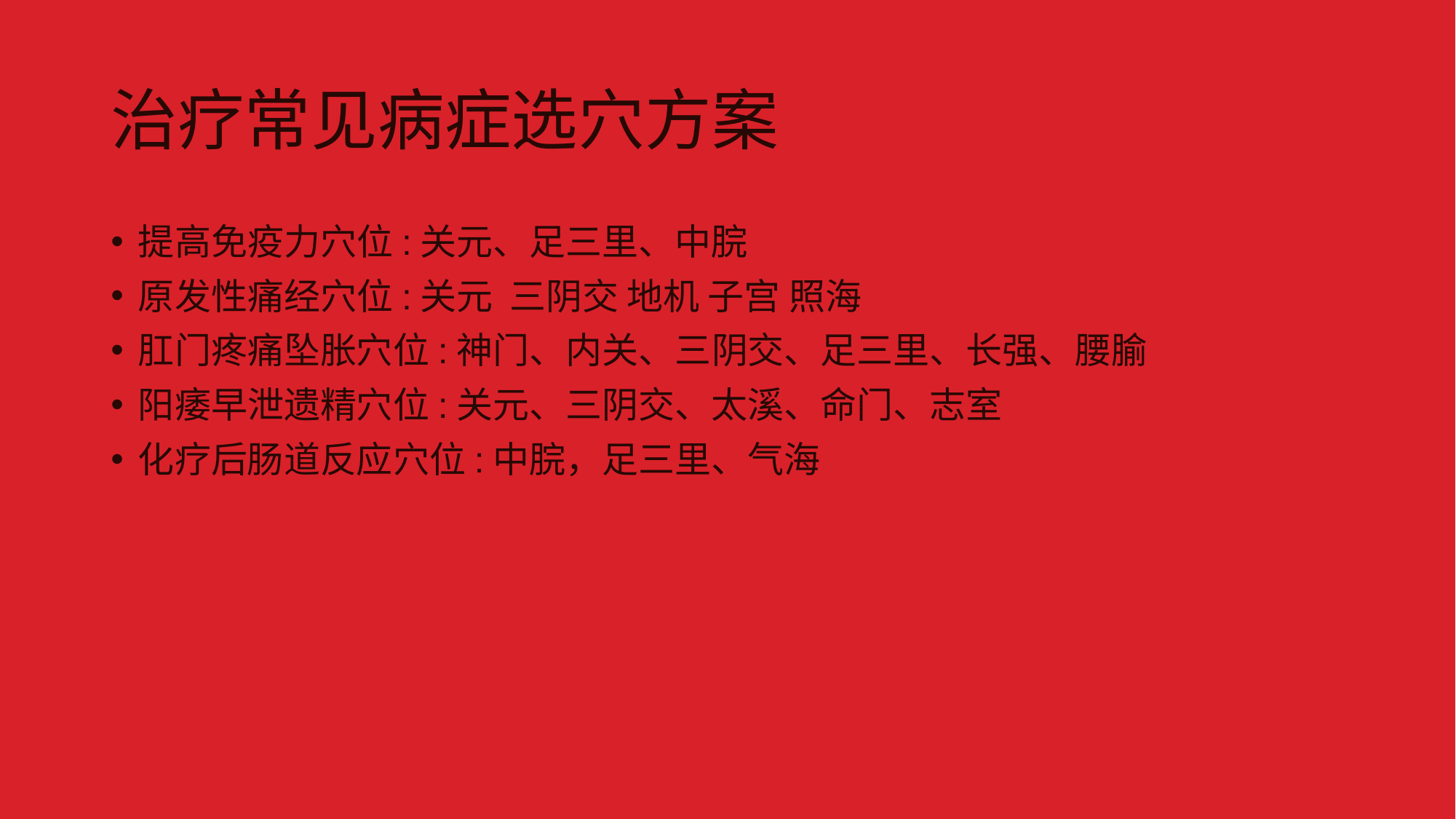

# 治疗常见病症选穴方案
提高免疫力穴位:关元、足三里、中脘
原发性痛经穴位:关元  三阴交 地机 子宫 照海
肛门疼痛坠胀穴位:神门、内关、三阴交、足三里、长强、腰腧
阳痿早泄遗精穴位:关元、三阴交、太溪、命门、志室
化疗后肠道反应穴位:中脘，足三里、气海